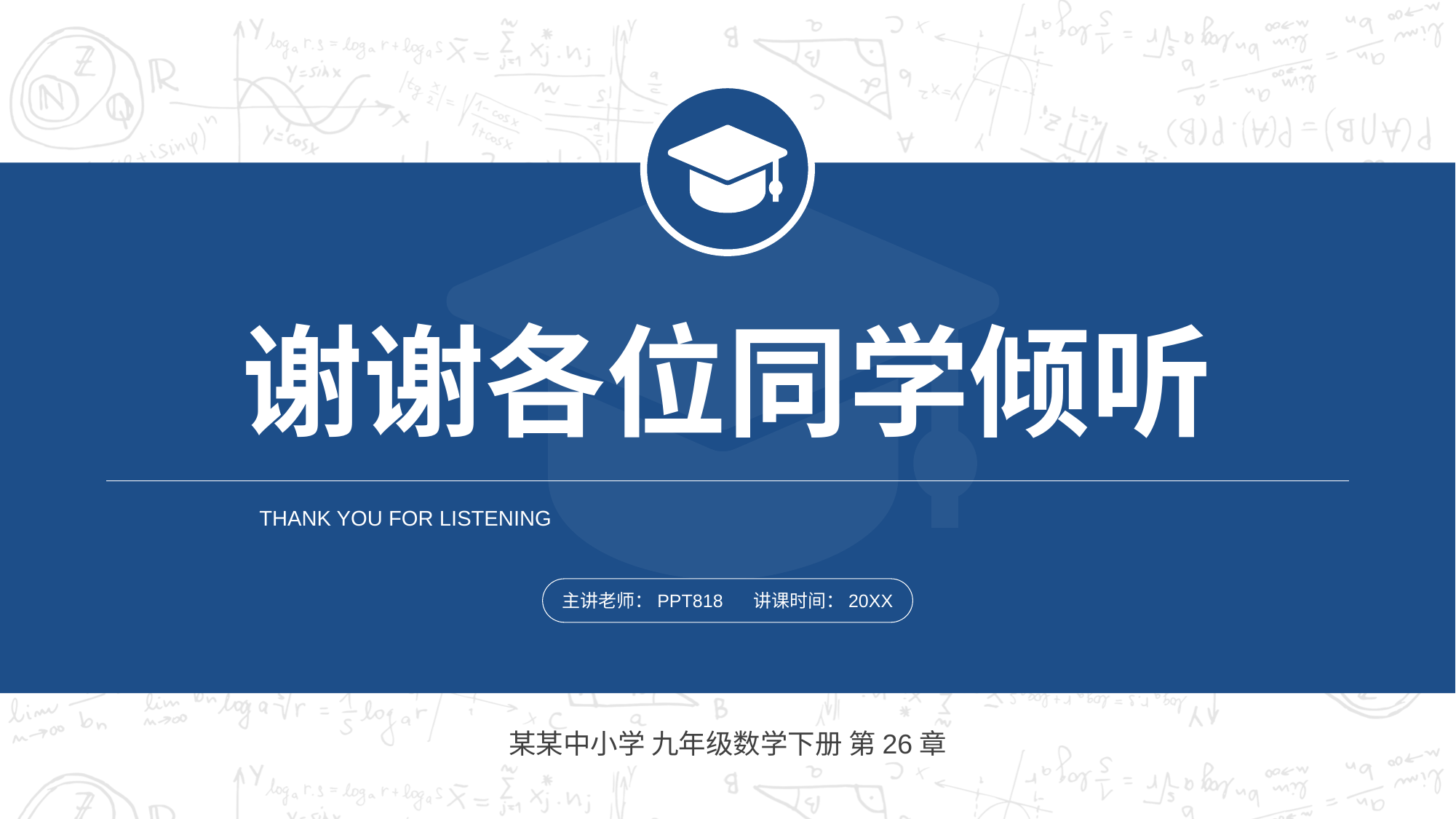

BY YUSHEN

谢谢各位同学倾听
THANK YOU FOR LISTENING

主讲老师：PPT818     讲课时间：20XX
某某中小学 九年级数学下册 第26章